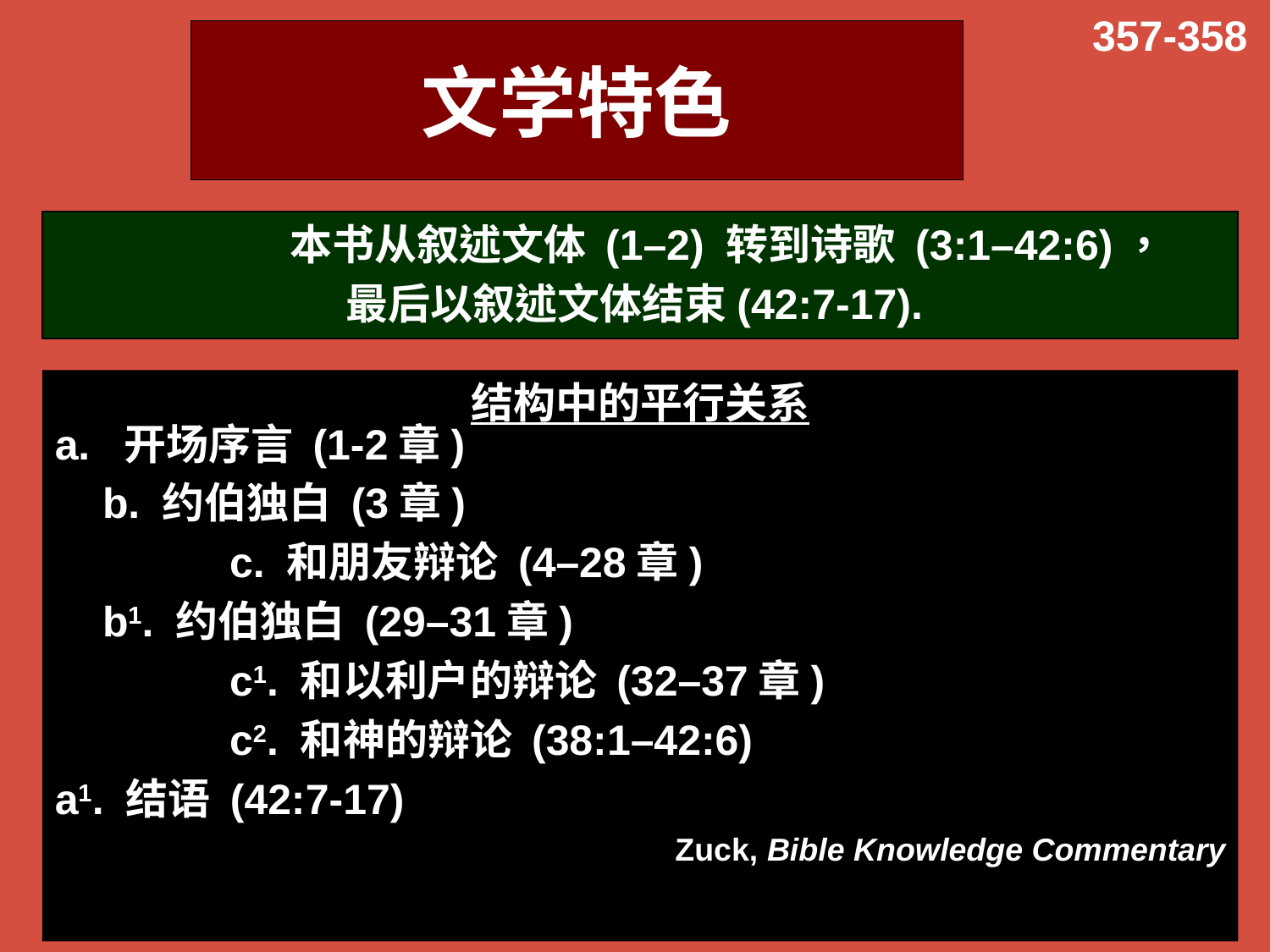

357-358
# 文学特色
		本书从叙述文体 (1–2) 转到诗歌 (3:1–42:6)，
最后以叙述文体结束(42:7-17).

结构中的平行关系
a.  开场序言 (1-2章)
	b. 约伯独白 (3章)
		c. 和朋友辩论 (4–28章)
	b1. 约伯独白 (29–31章)
		c1. 和以利户的辩论 (32–37章)
		c2. 和神的辩论 (38:1–42:6)
a1. 结语 (42:7-17)
Zuck, Bible Knowledge Commentary